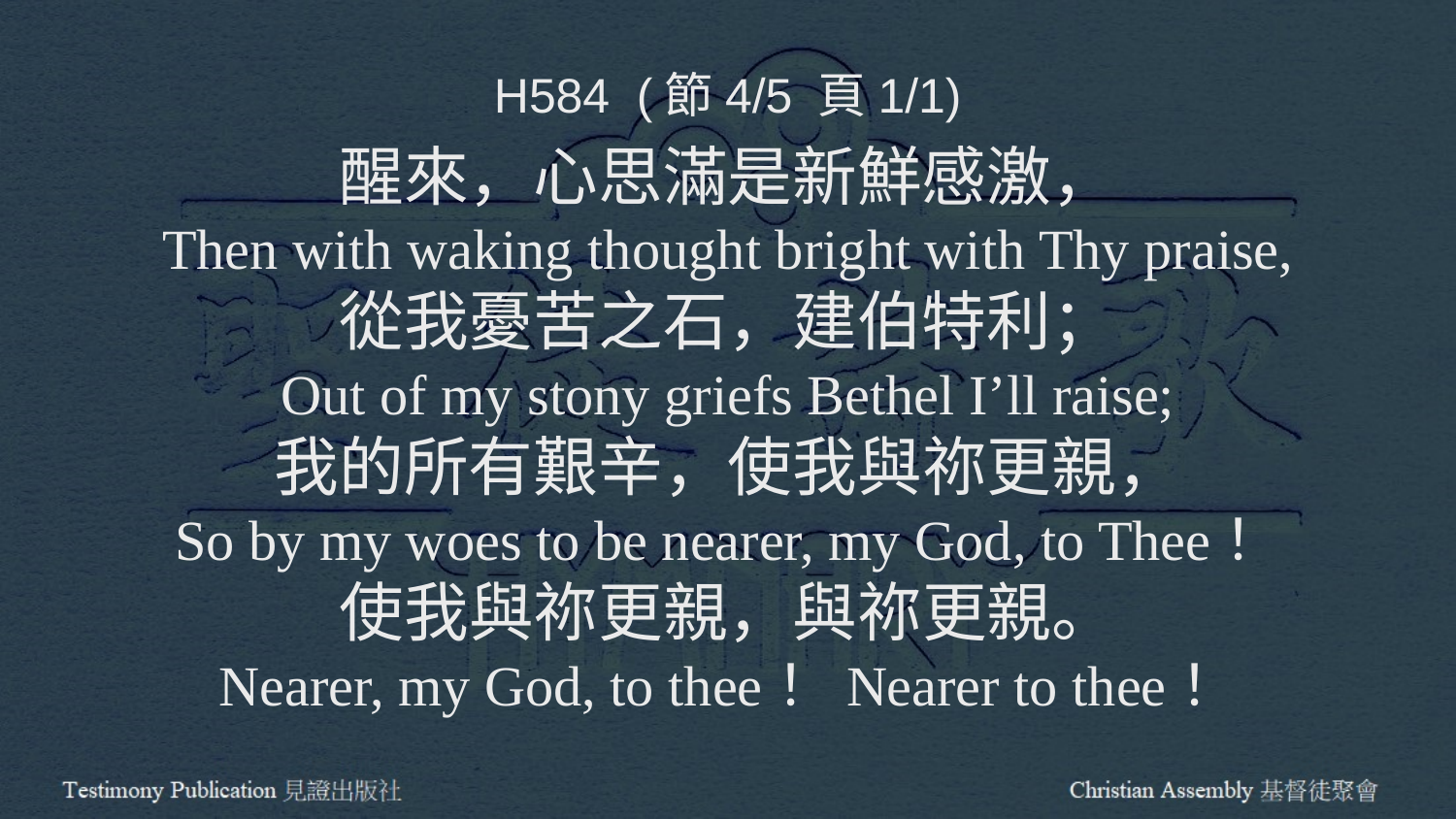

H584  (節4/5 頁1/1)
醒來，心思滿是新鮮感激，
Then with waking thought bright with Thy praise,
從我憂苦之石，建伯特利；
Out of my stony griefs Bethel I’ll raise;
我的所有艱辛，使我與祢更親，
So by my woes to be nearer, my God, to Thee！
使我與祢更親，與祢更親。
Nearer, my God, to thee！Nearer to thee！